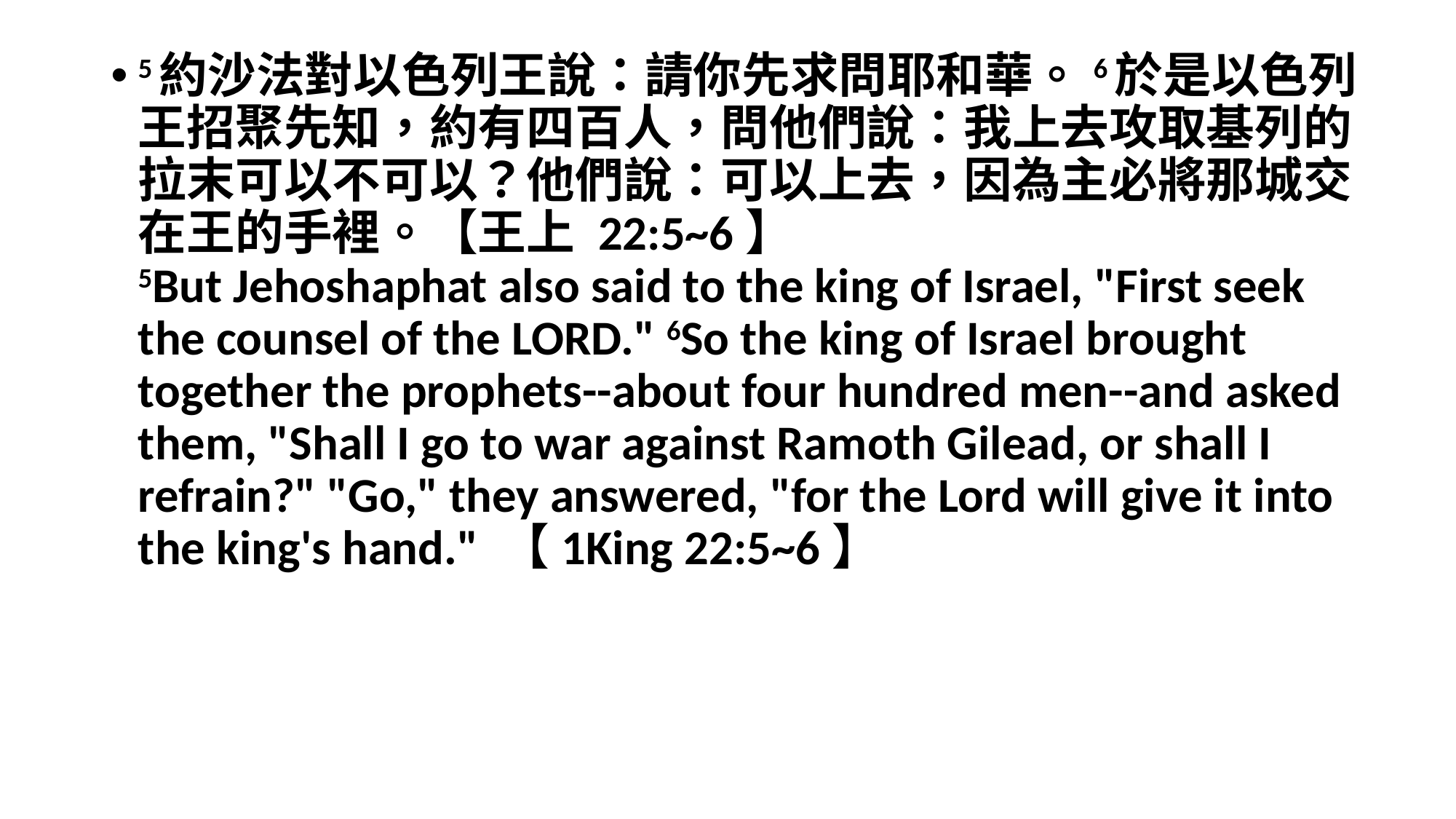

#
5約沙法對以色列王說：請你先求問耶和華。6於是以色列王招聚先知，約有四百人，問他們說：我上去攻取基列的拉末可以不可以？他們說：可以上去，因為主必將那城交在王的手裡。【王上 22:5~6】
5But Jehoshaphat also said to the king of Israel, "First seek the counsel of the LORD." 6So the king of Israel brought together the prophets--about four hundred men--and asked them, "Shall I go to war against Ramoth Gilead, or shall I refrain?" "Go," they answered, "for the Lord will give it into the king's hand." 【1King 22:5~6】